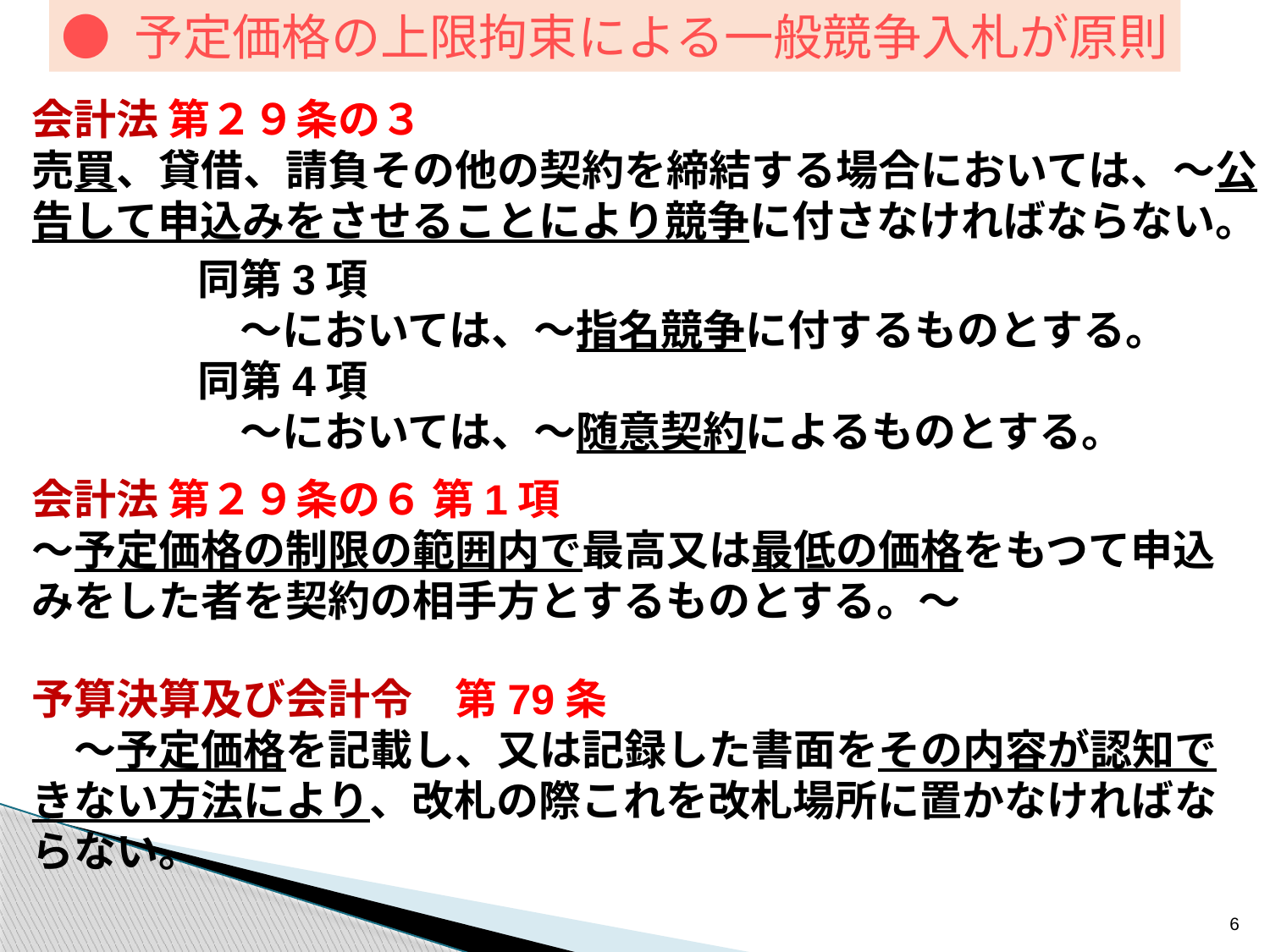

● 予定価格の上限拘束による一般競争入札が原則
会計法 第２９条の３
売買、貸借、請負その他の契約を締結する場合においては、～公告して申込みをさせることにより競争に付さなければならない。
同第3項
　～においては、～指名競争に付するものとする。
同第4項
　～においては、～随意契約によるものとする。
会計法 第２９条の６ 第1項
～予定価格の制限の範囲内で最高又は最低の価格をもつて申込みをした者を契約の相手方とするものとする。～
予算決算及び会計令　第79条
　～予定価格を記載し、又は記録した書面をその内容が認知できない方法により、改札の際これを改札場所に置かなければならない。
6